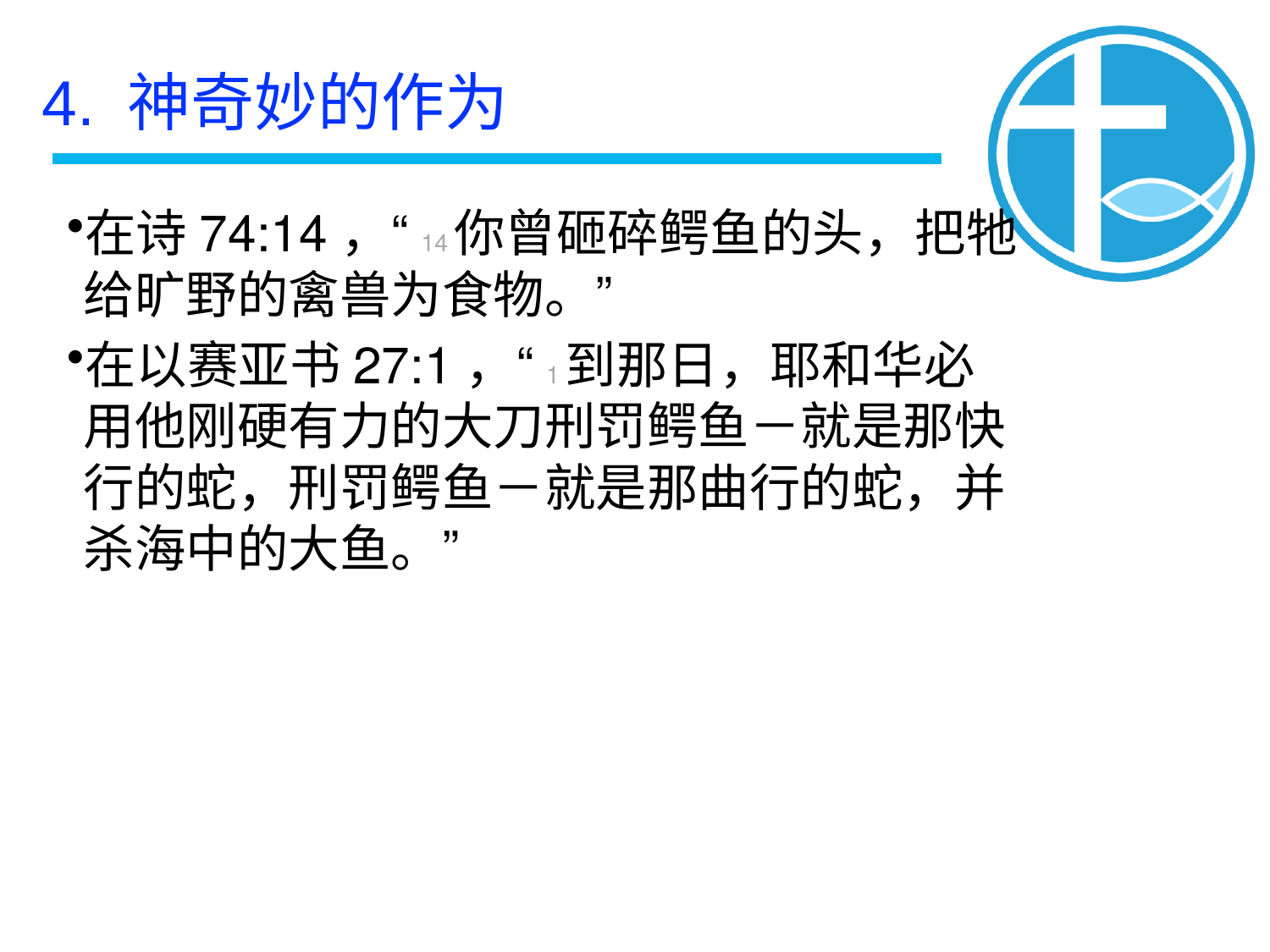

4. 神奇妙的作为
在诗74:14，“14你曾砸碎鳄鱼的头，把牠给旷野的禽兽为食物。”
在以赛亚书27:1，“1到那日，耶和华必用他刚硬有力的大刀刑罚鳄鱼－就是那快行的蛇，刑罚鳄鱼－就是那曲行的蛇，并杀海中的大鱼。”